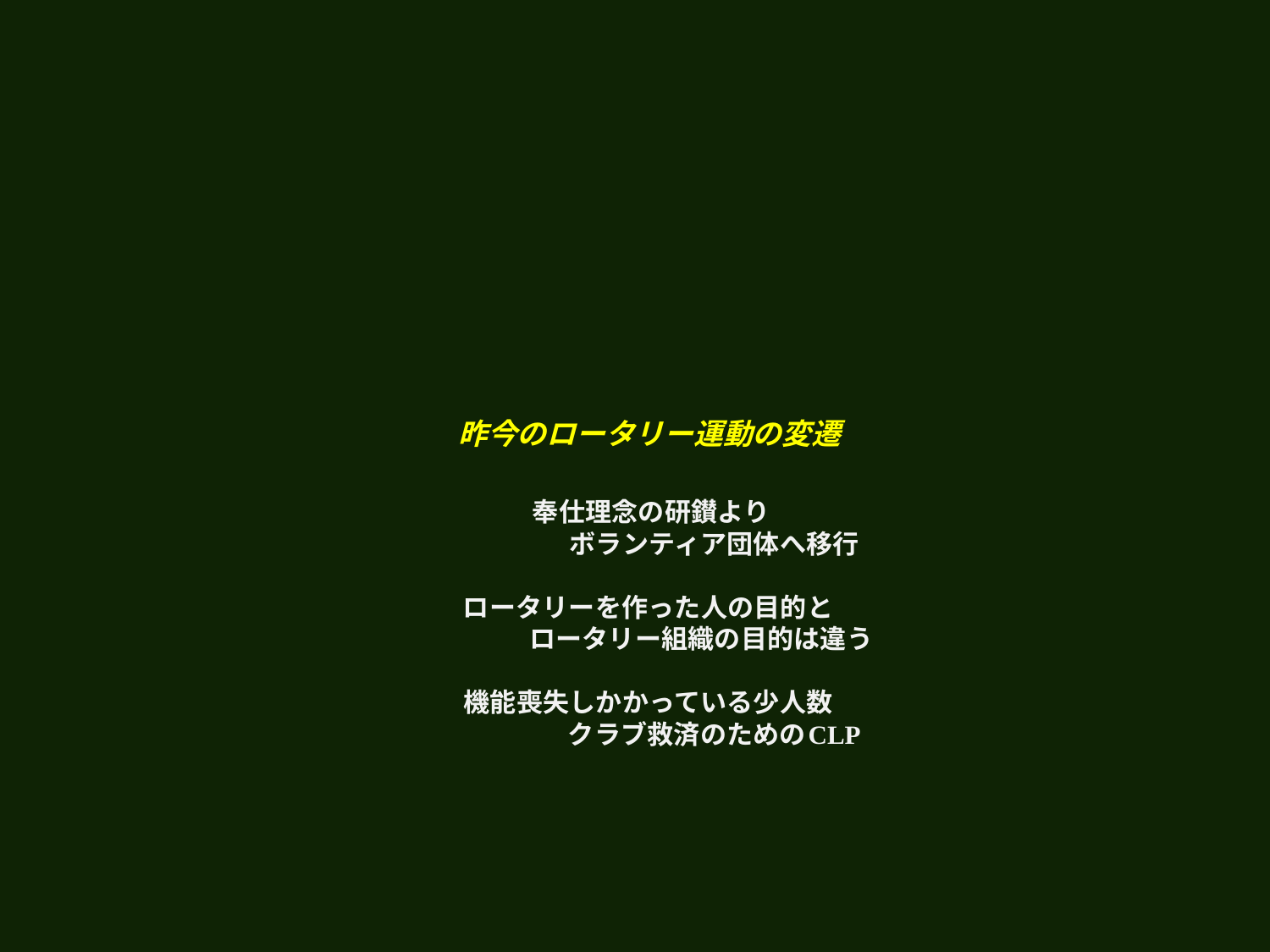

# 昨今のロータリー運動の変遷 　奉仕理念の研鑚より 　　　　　　ボランティア団体へ移行 　ロータリーを作った人の目的と 　　　　　ロータリー組織の目的は違う 　機能喪失しかかっている少人数 　　　　　　クラブ救済のためのCLP